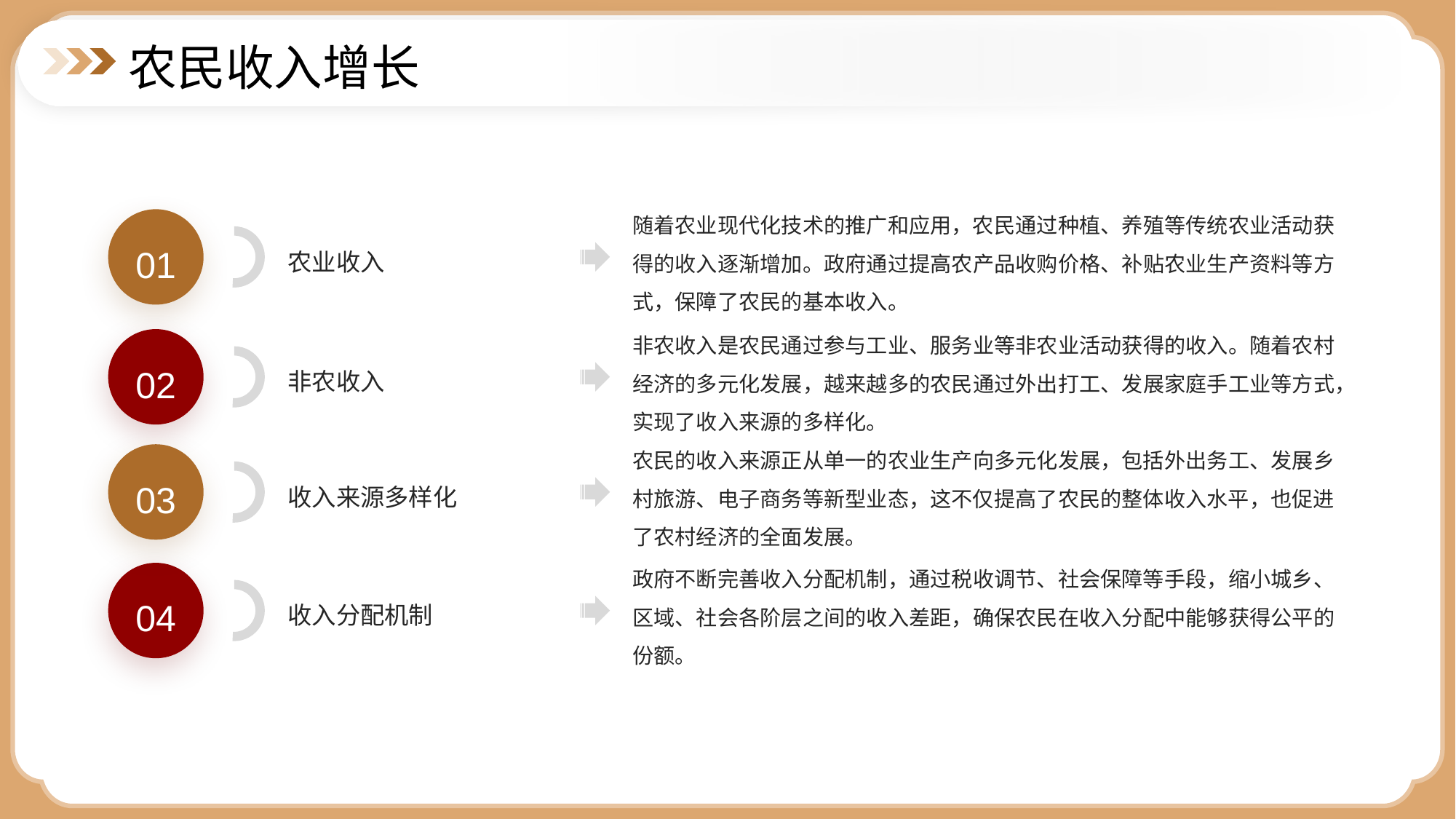

农民收入增长

农业收入
随着农业现代化技术的推广和应用，农民通过种植、养殖等传统农业活动获得的收入逐渐增加。政府通过提高农产品收购价格、补贴农业生产资料等方式，保障了农民的基本收入。

01

非农收入
非农收入是农民通过参与工业、服务业等非农业活动获得的收入。随着农村经济的多元化发展，越来越多的农民通过外出打工、发展家庭手工业等方式，实现了收入来源的多样化。

02

收入来源多样化
农民的收入来源正从单一的农业生产向多元化发展，包括外出务工、发展乡村旅游、电子商务等新型业态，这不仅提高了农民的整体收入水平，也促进了农村经济的全面发展。

03

收入分配机制
政府不断完善收入分配机制，通过税收调节、社会保障等手段，缩小城乡、区域、社会各阶层之间的收入差距，确保农民在收入分配中能够获得公平的份额。

04